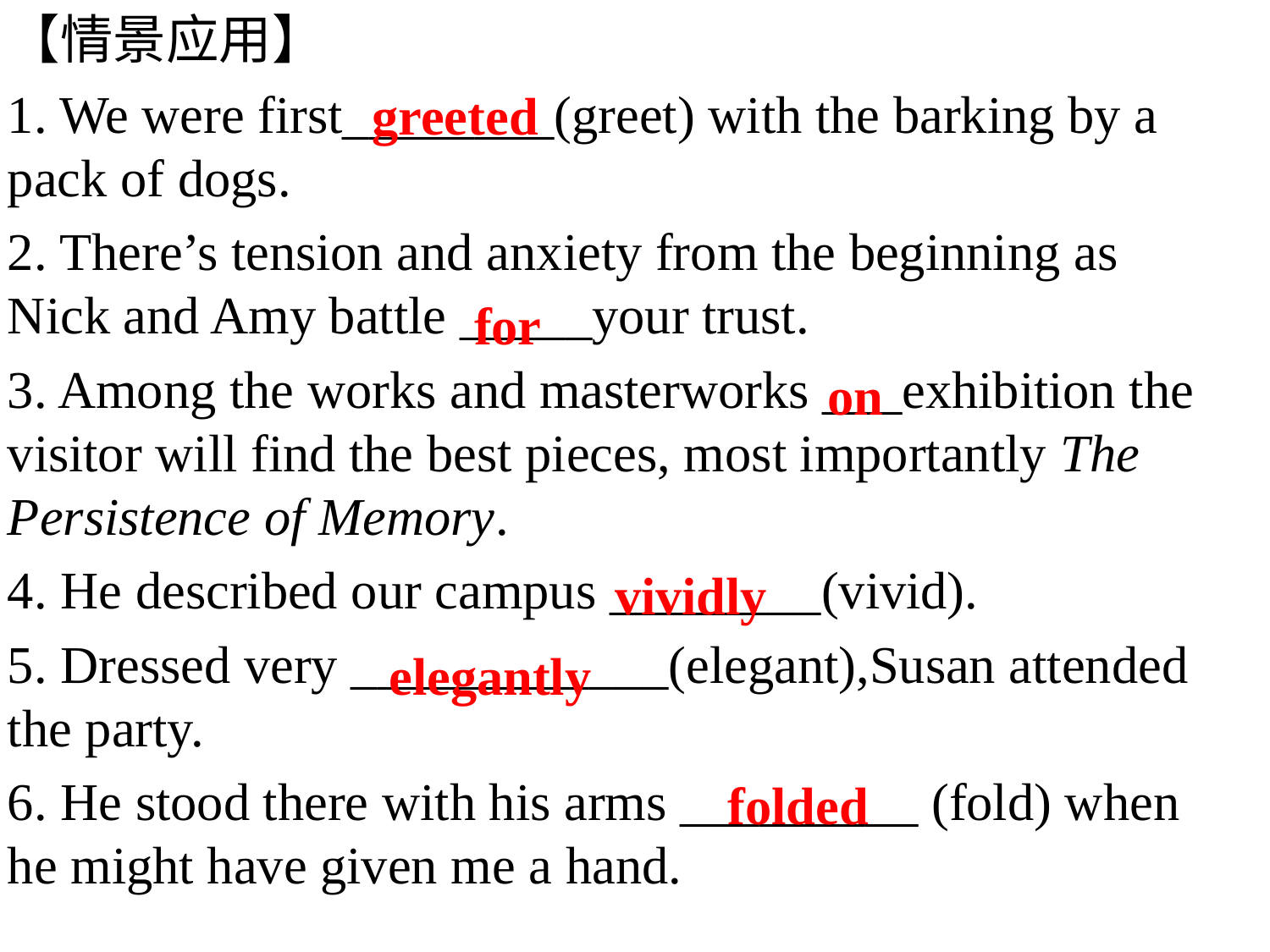

【情景应用】
1. We were first________(greet) with the barking by a pack of dogs.
2. There’s tension and anxiety from the beginning as Nick and Amy battle _____your trust.
3. Among the works and masterworks ___exhibition the visitor will find the best pieces, most importantly The Persistence of Memory.
4. He described our campus ________(vivid).
5. Dressed very ____________(elegant),Susan attended the party.
6. He stood there with his arms _________ (fold) when he might have given me a hand.

 greeted
 for
 on
vividly
elegantly
folded